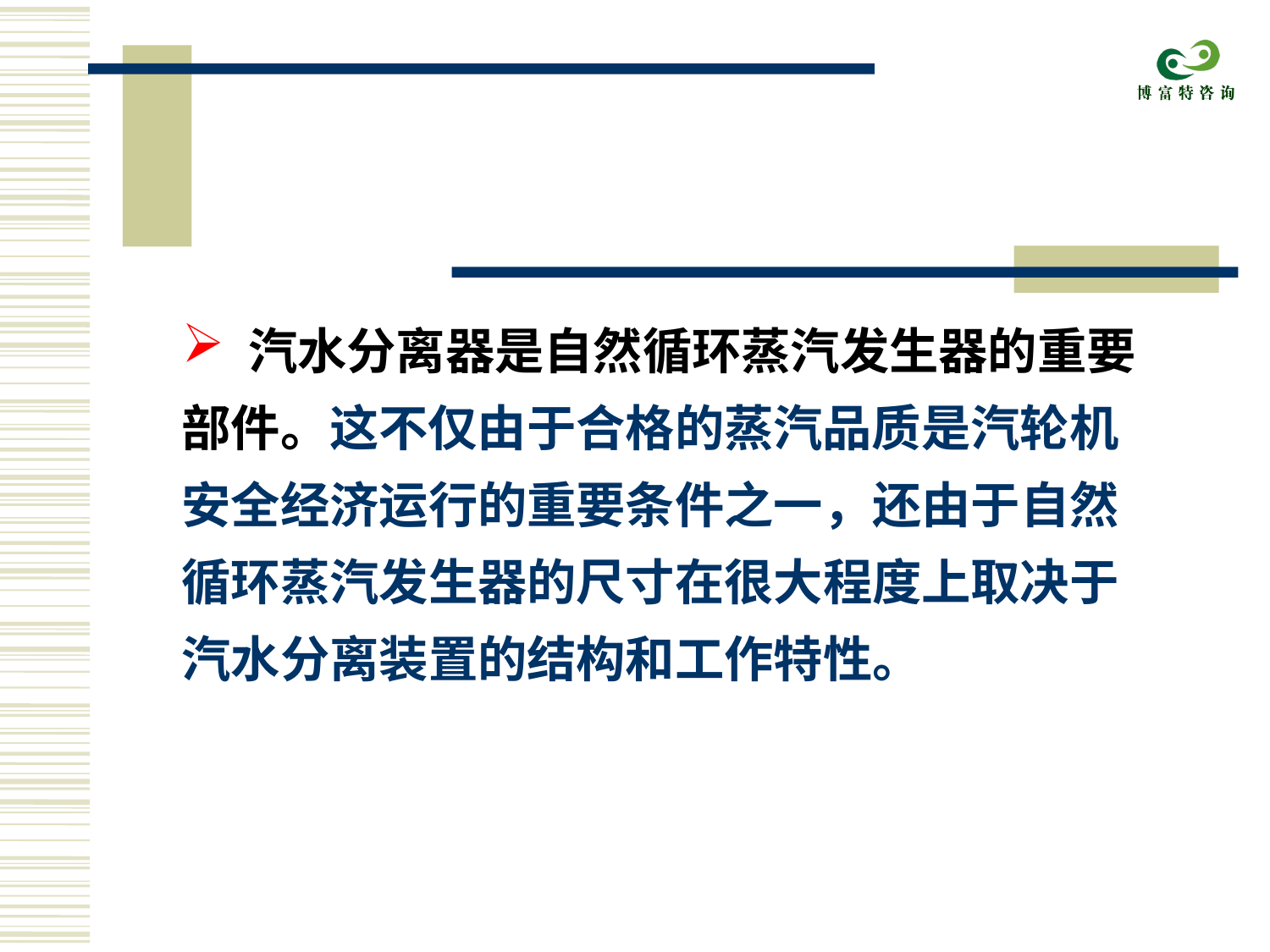

汽水分离器是自然循环蒸汽发生器的重要部件。这不仅由于合格的蒸汽品质是汽轮机安全经济运行的重要条件之一，还由于自然循环蒸汽发生器的尺寸在很大程度上取决于汽水分离装置的结构和工作特性。